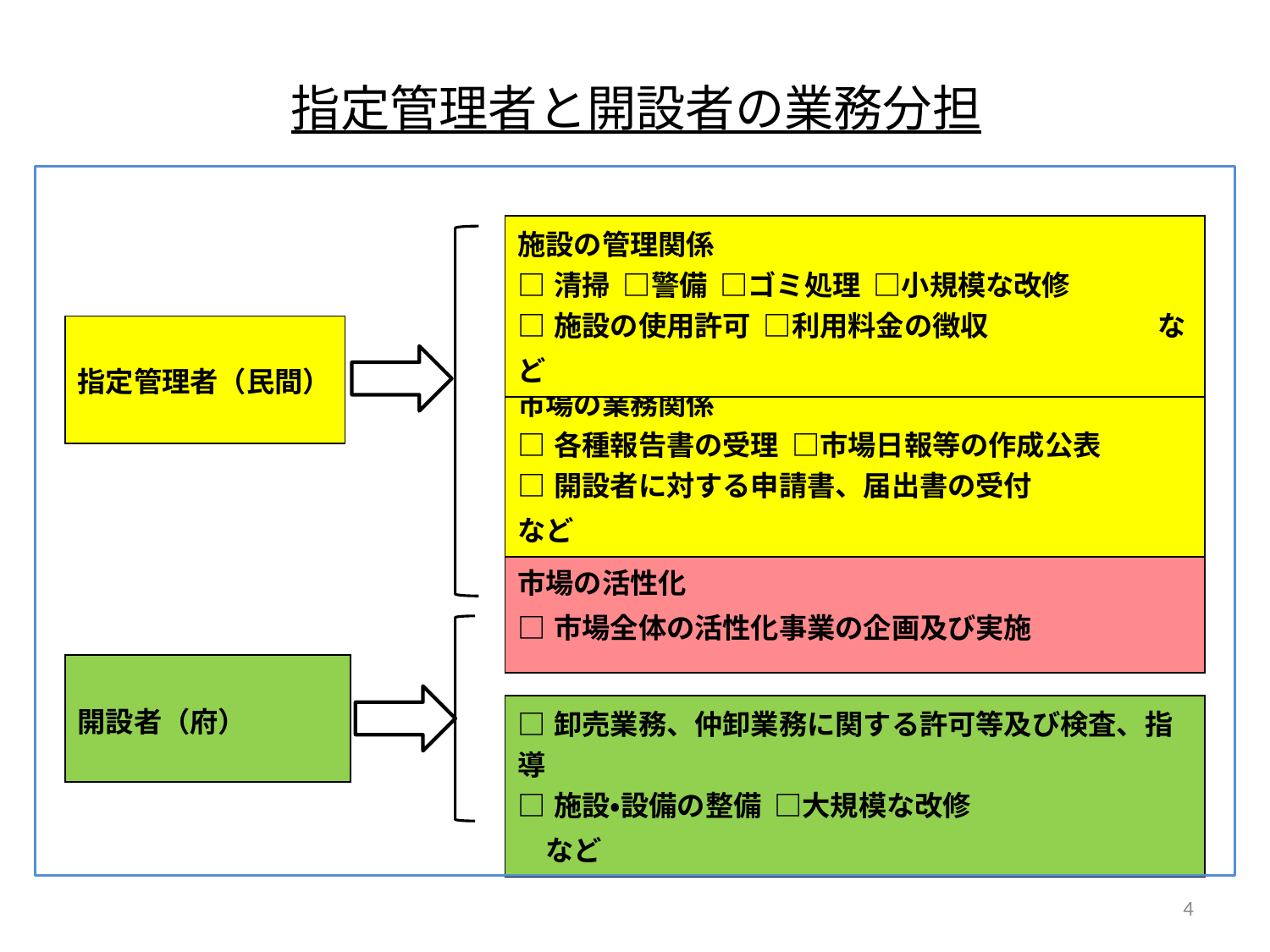

# 指定管理者と開設者の業務分担

| 施設の管理関係 □清掃 □警備 □ゴミ処理 □小規模な改修 □施設の使用許可 □利用料金の徴収　　　　　　など |
| --- |

| 指定管理者（民間） |
| --- |

| 市場の業務関係 □各種報告書の受理 □市場日報等の作成公表 □開設者に対する申請書、届出書の受付　　　　　など |
| --- |
| 市場の活性化 □市場全体の活性化事業の企画及び実施 |
| --- |

| 開設者（府） |
| --- |

| □卸売業務、仲卸業務に関する許可等及び検査、指導 □施設・設備の整備 □大規模な改修　　　　　　　　など |
| --- |
4